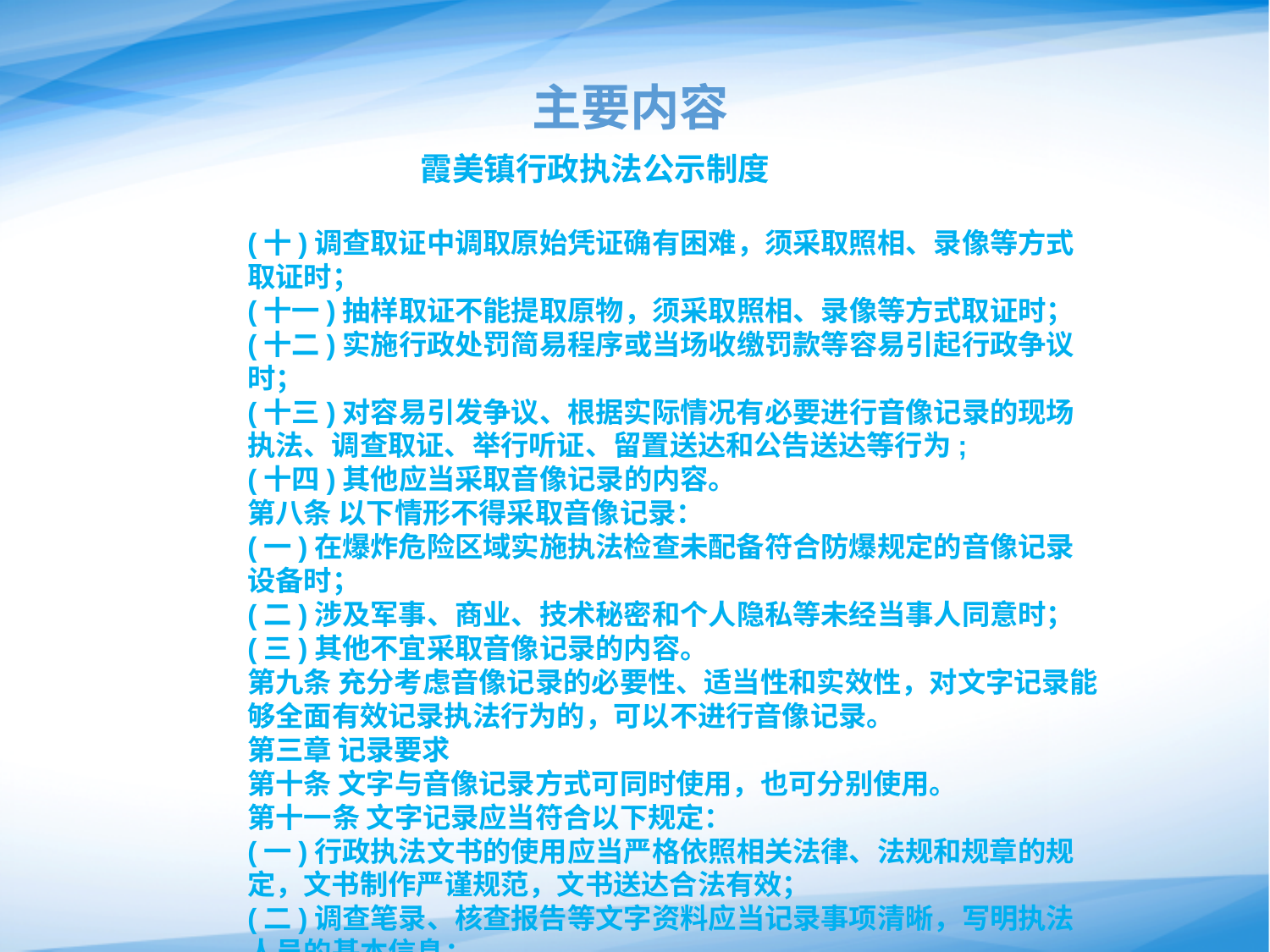

# 主要内容
                       霞美镇行政执法公示制度

(十)调查取证中调取原始凭证确有困难，须采取照相、录像等方式取证时；
(十一)抽样取证不能提取原物，须采取照相、录像等方式取证时；
(十二)实施行政处罚简易程序或当场收缴罚款等容易引起行政争议时；
(十三)对容易引发争议、根据实际情况有必要进行音像记录的现场执法、调查取证、举行听证、留置送达和公告送达等行为;
(十四)其他应当采取音像记录的内容。
第八条 以下情形不得采取音像记录：
(一)在爆炸危险区域实施执法检查未配备符合防爆规定的音像记录设备时；
(二)涉及军事、商业、技术秘密和个人隐私等未经当事人同意时；
(三)其他不宜采取音像记录的内容。
第九条 充分考虑音像记录的必要性、适当性和实效性，对文字记录能够全面有效记录执法行为的，可以不进行音像记录。
第三章 记录要求
第十条 文字与音像记录方式可同时使用，也可分别使用。
第十一条 文字记录应当符合以下规定：
(一)行政执法文书的使用应当严格依照相关法律、法规和规章的规定，文书制作严谨规范，文书送达合法有效；
(二)调查笔录、核查报告等文字资料应当记录事项清晰，写明执法人员的基本信息；